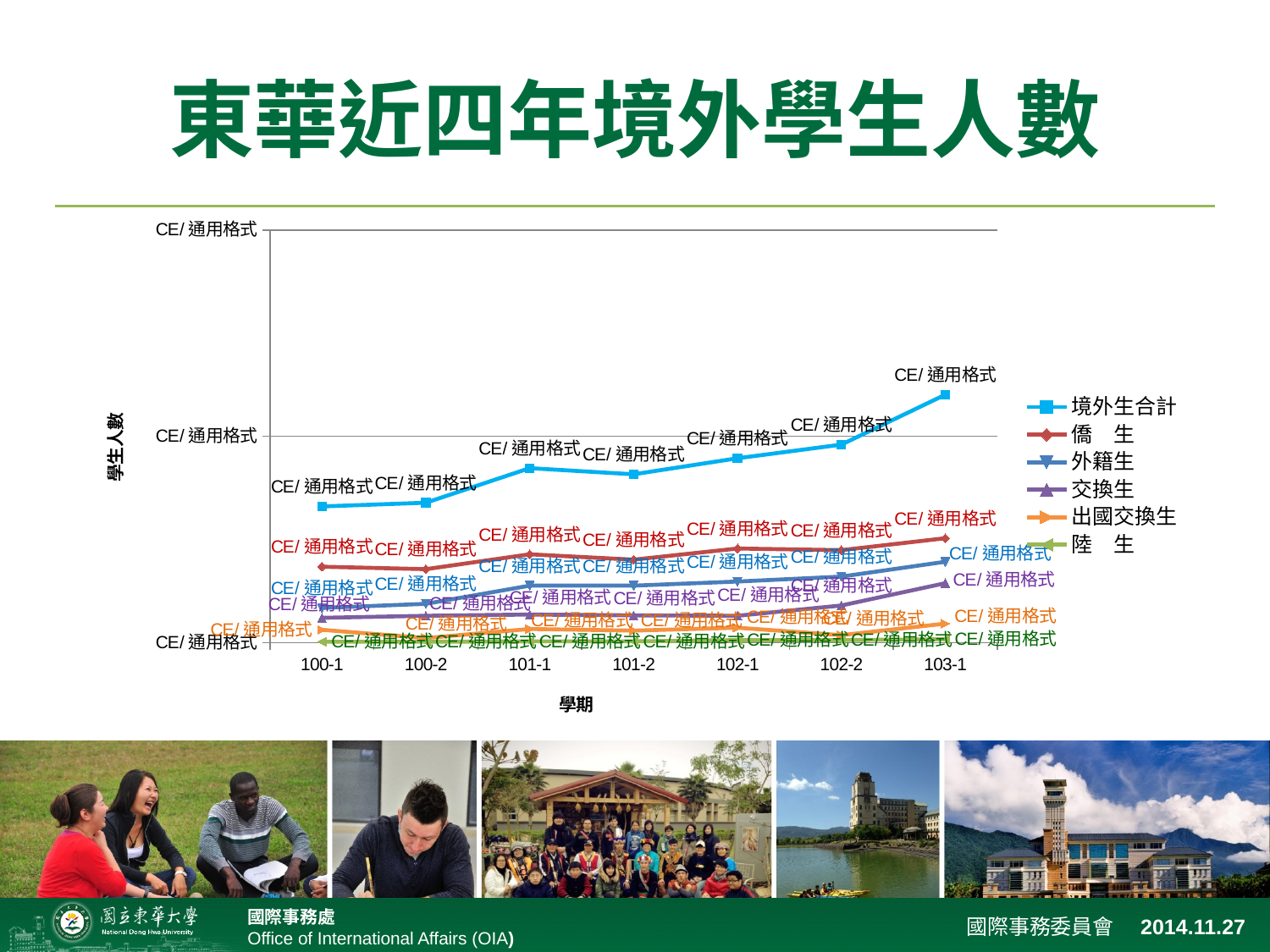

# 東華近四年境外學生人數

### Chart

| Category | 境外生合計 | 僑　生 | 外籍生 | 交換生 | 出國交換生 | 陸　生 |
|---|---|---|---|---|---|---|
| 100-1 | 330.0 | 184.0 | 84.0 | 60.0 | 31.0 | 2.0 |
| 100-2 | 339.0 | 178.0 | 94.0 | 65.0 | 11.0 | 2.0 |
| 101-1 | 423.0 | 214.0 | 138.0 | 68.0 | 33.0 | 3.0 |
| 101-2 | 408.0 | 201.0 | 138.0 | 66.0 | 29.0 | 3.0 |
| 102-1 | 447.0 | 228.0 | 148.0 | 65.0 | 36.0 | 6.0 |
| 102-2 | 480.0 | 224.0 | 160.0 | 90.0 | 18.0 | 6.0 |
| 103-1 | 601.0 | 253.0 | 196.0 | 144.0 | 46.0 | 8.0 |